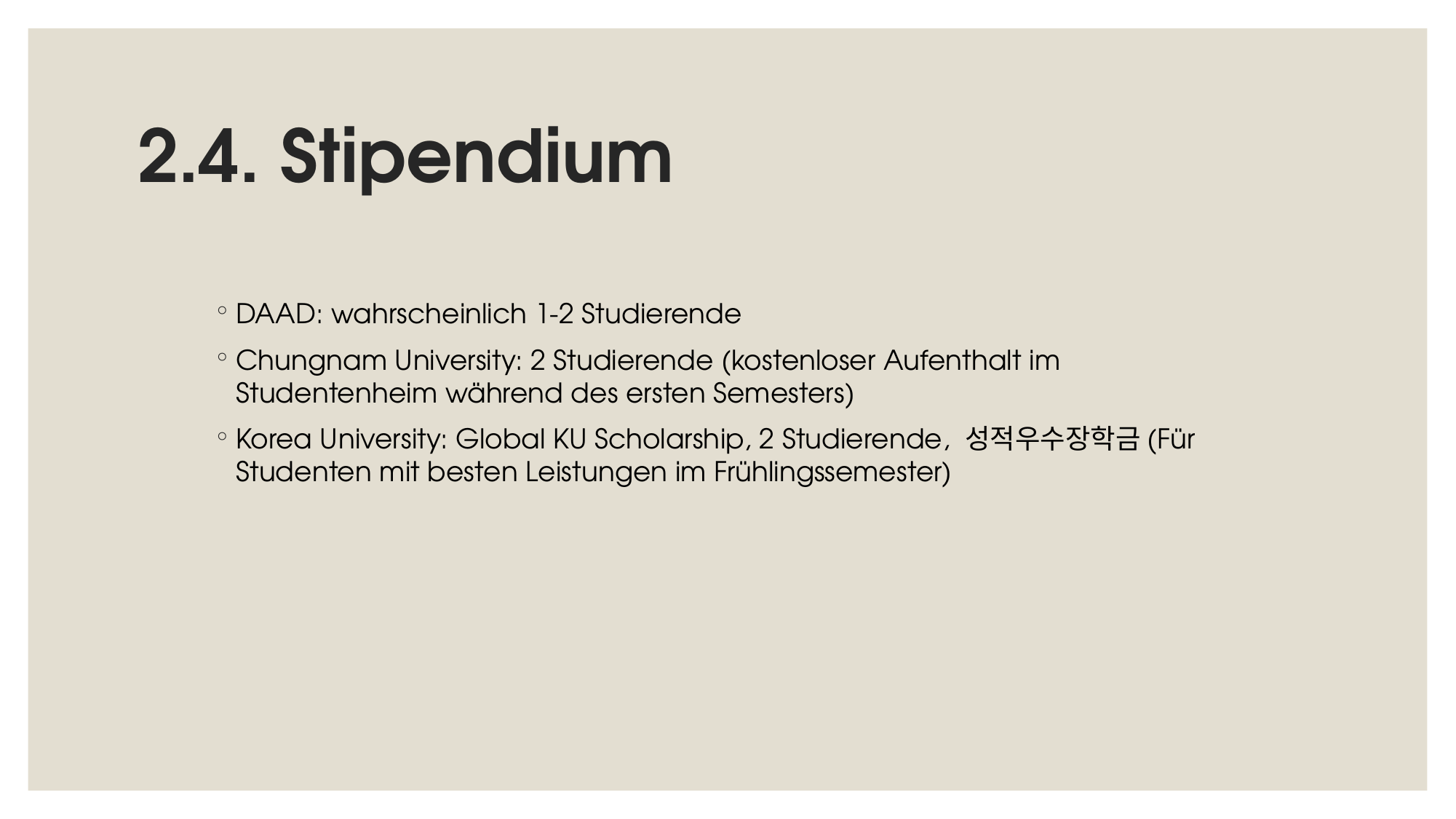

# 2.4. Stipendium
DAAD: wahrscheinlich 1-2 Studierende
Chungnam University: 2 Studierende (kostenloser Aufenthalt im Studentenheim während des ersten Semesters)
Korea University: Global KU Scholarship, 2 Studierende, 성적우수장학금(Für Studenten mit besten Leistungen im Frühlingssemester)